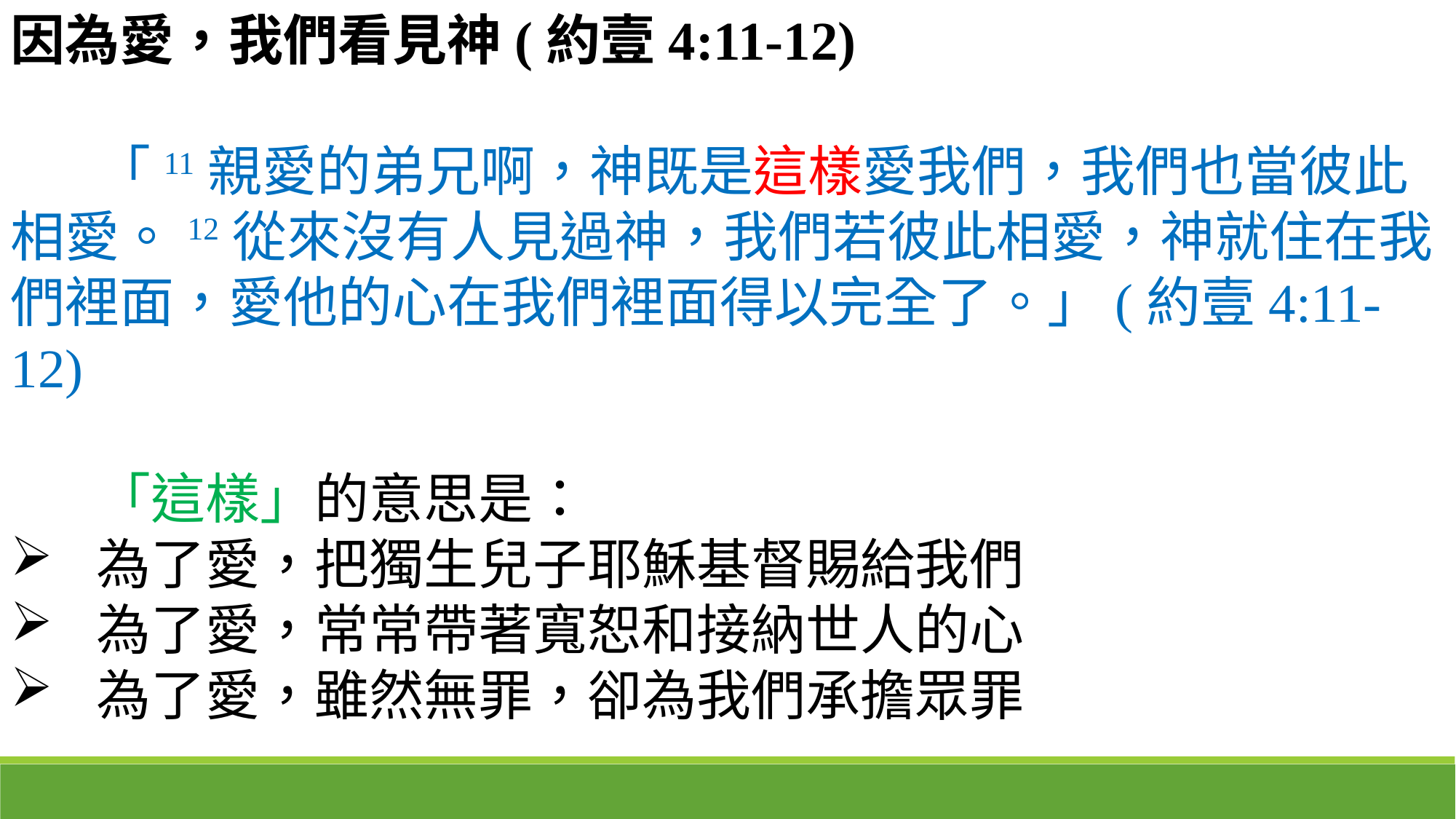

因為愛，我們看見神(約壹4:11-12)

「11親愛的弟兄啊，神既是這樣愛我們，我們也當彼此相愛。12從來沒有人見過神，我們若彼此相愛，神就住在我們裡面，愛他的心在我們裡面得以完全了。」(約壹4:11-12)

「這樣」的意思是：
為了愛，把獨生兒子耶穌基督賜給我們
為了愛，常常帶著寬恕和接納世人的心
為了愛，雖然無罪，卻為我們承擔眾罪